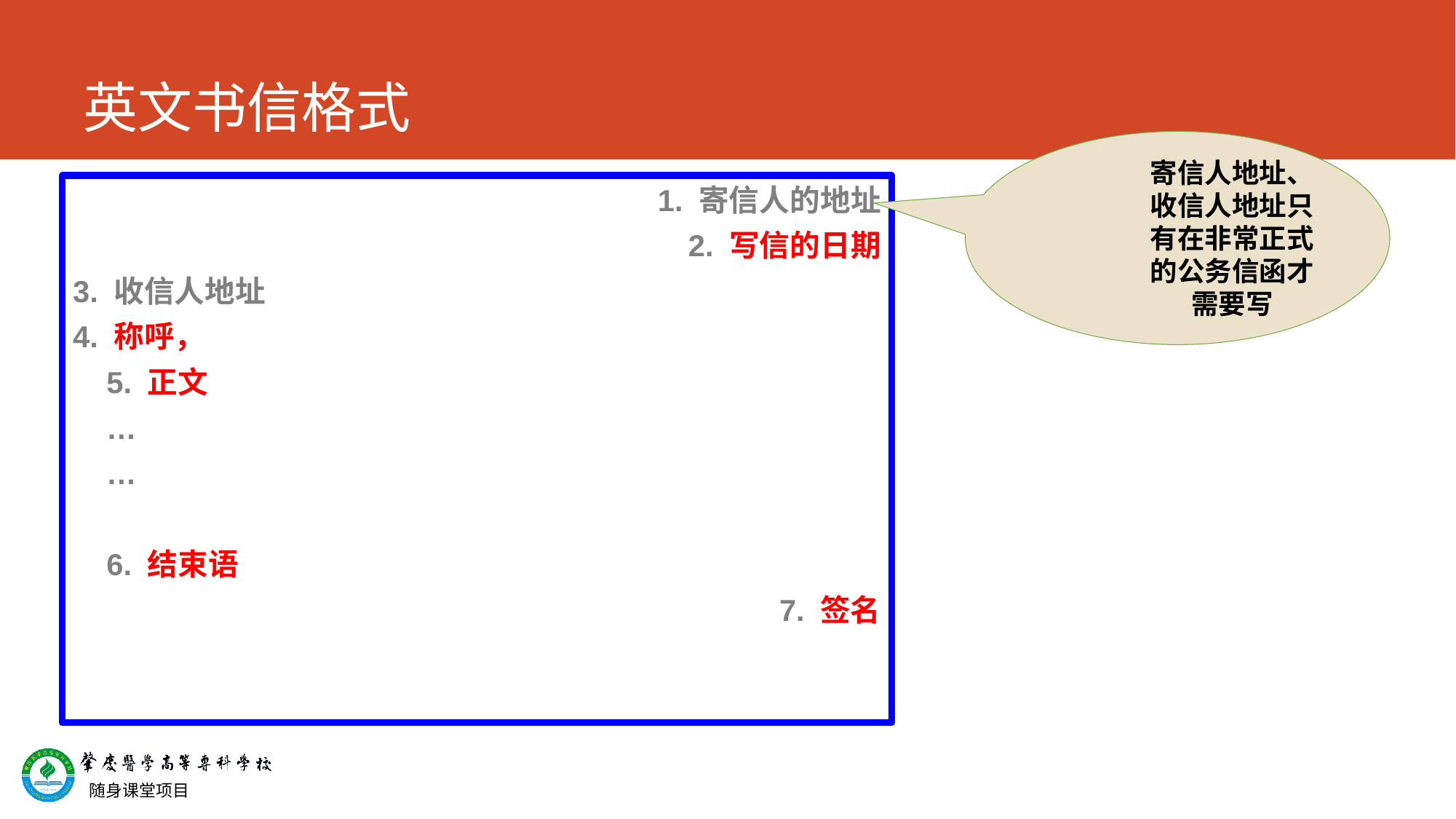

# 英文书信格式
寄信人地址、收信人地址只有在非常正式的公务信函才需要写
1. 寄信人的地址
2. 写信的日期
3. 收信人地址
4. 称呼，
    5. 正文
    …
    …

    6. 结束语
7. 签名